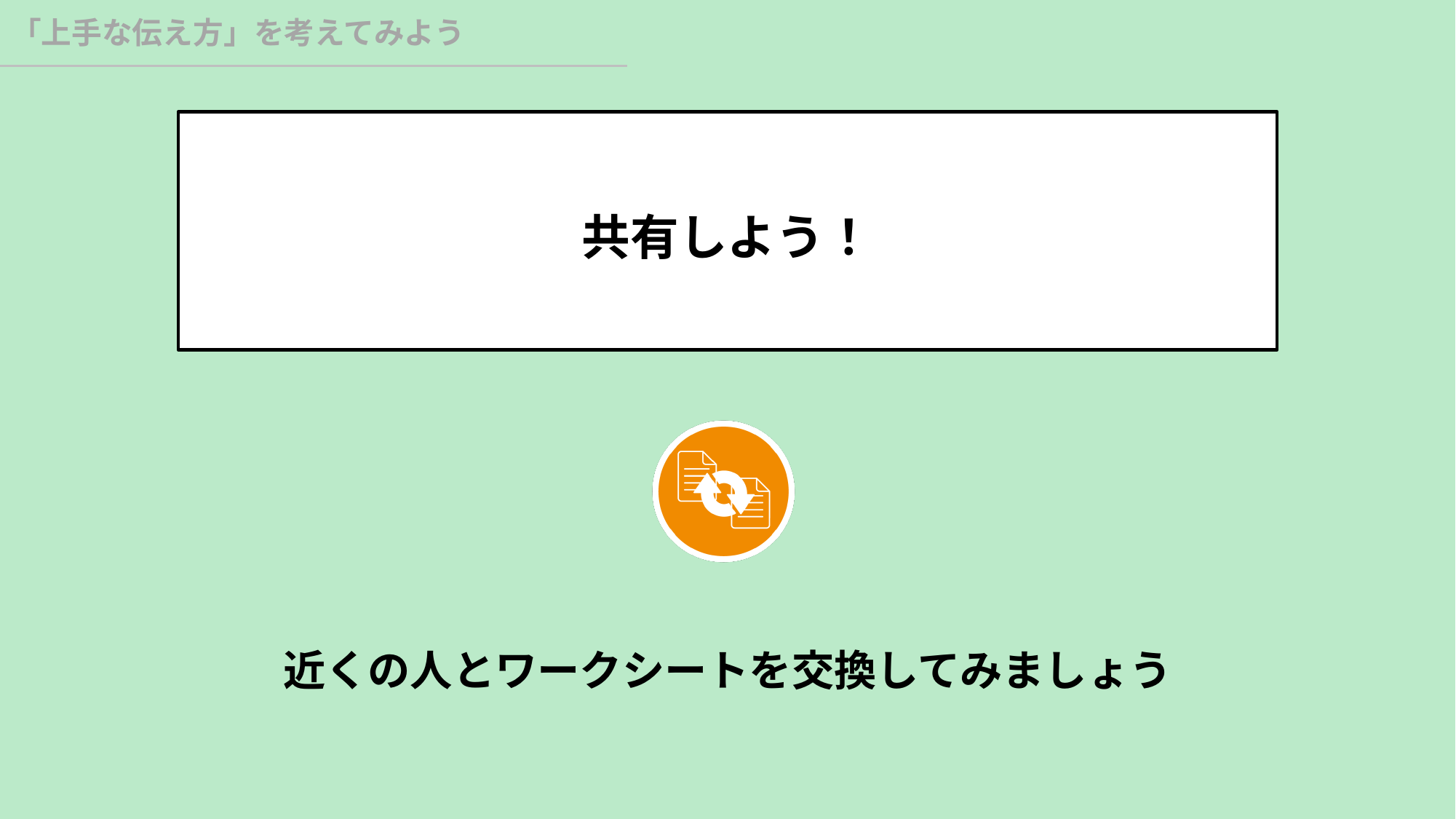

# 「上手な伝え方」を考えてみよう
共有しよう！
近くの人とワークシートを交換してみましょう